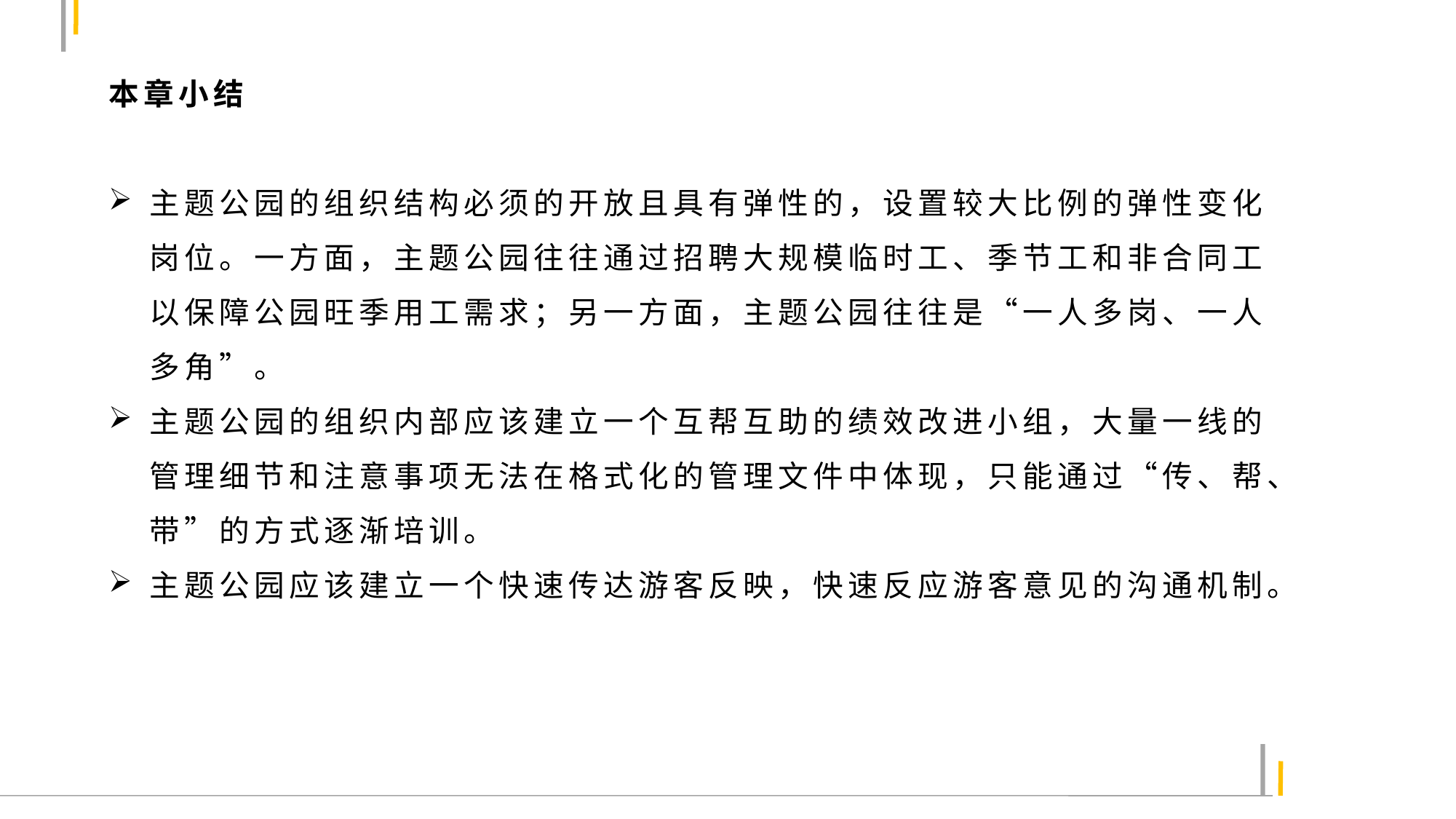

本章小结

主题公园的组织结构必须的开放且具有弹性的，设置较大比例的弹性变化岗位。一方面，主题公园往往通过招聘大规模临时工、季节工和非合同工以保障公园旺季用工需求；另一方面，主题公园往往是“一人多岗、一人多角”。
主题公园的组织内部应该建立一个互帮互助的绩效改进小组，大量一线的管理细节和注意事项无法在格式化的管理文件中体现，只能通过“传、帮、带”的方式逐渐培训。
主题公园应该建立一个快速传达游客反映，快速反应游客意见的沟通机制。